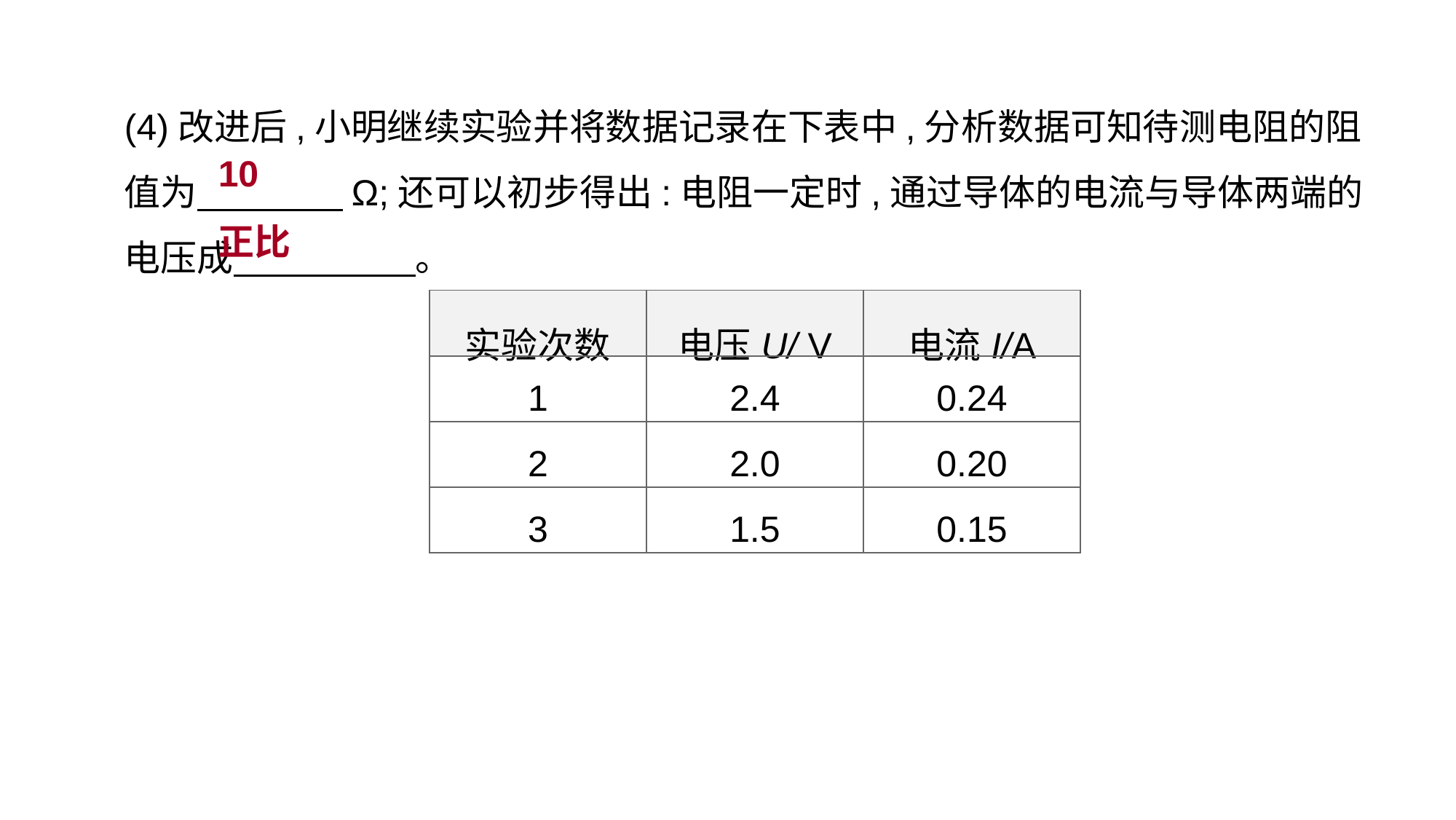

(4)改进后,小明继续实验并将数据记录在下表中,分析数据可知待测电阻的阻值为　　　　Ω;还可以初步得出:电阻一定时,通过导体的电流与导体两端的电压成　　　　　。
10
正比
| 实验次数 | 电压U/ V | 电流I/A |
| --- | --- | --- |
| 1 | 2.4 | 0.24 |
| 2 | 2.0 | 0.20 |
| 3 | 1.5 | 0.15 |